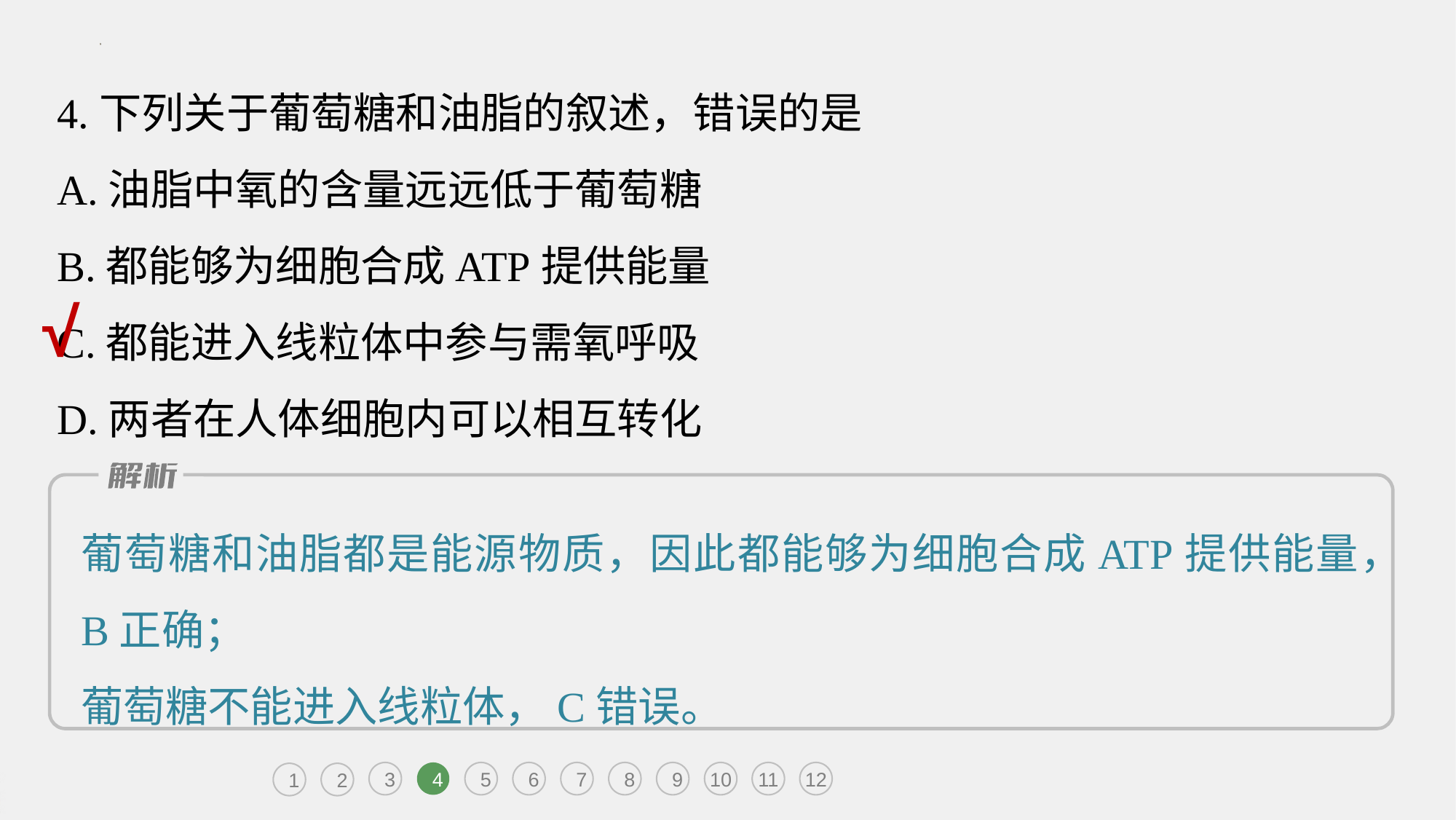

4.下列关于葡萄糖和油脂的叙述，错误的是
A.油脂中氧的含量远远低于葡萄糖
B.都能够为细胞合成ATP提供能量
C.都能进入线粒体中参与需氧呼吸
D.两者在人体细胞内可以相互转化
√

葡萄糖和油脂都是能源物质，因此都能够为细胞合成ATP提供能量，B正确；
葡萄糖不能进入线粒体，C错误。
3
4
5
6
7
8
9
10
11
12
1
2